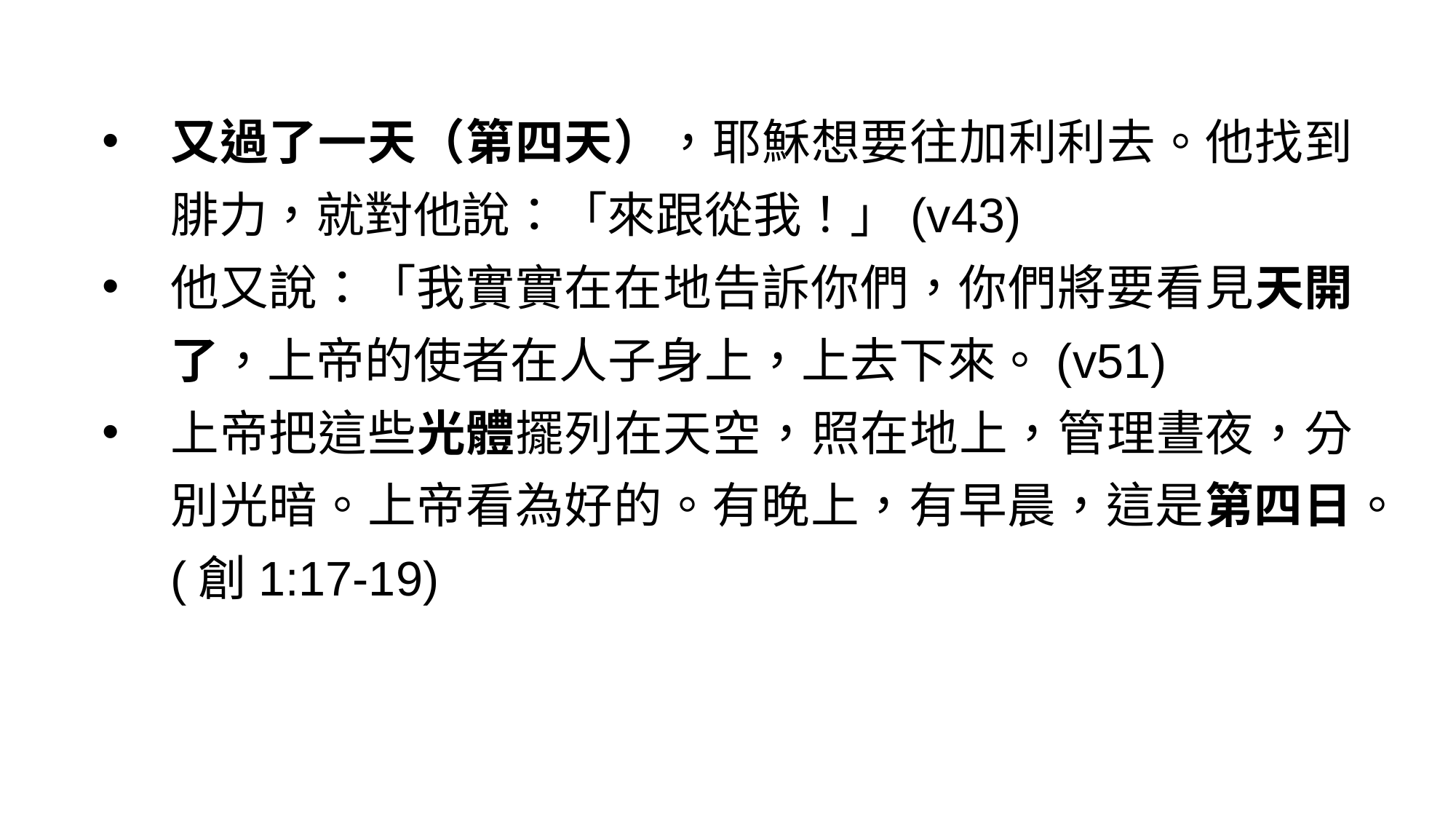

又過了一天（第四天），耶穌想要往加利利去。他找到腓力，就對他說：「來跟從我！」(v43)
他又說：「我實實在在地告訴你們，你們將要看見天開了，上帝的使者在人子身上，上去下來。(v51)
上帝把這些光體擺列在天空，照在地上，管理晝夜，分別光暗。上帝看為好的。有晚上，有早晨，這是第四日。(創1:17-19)